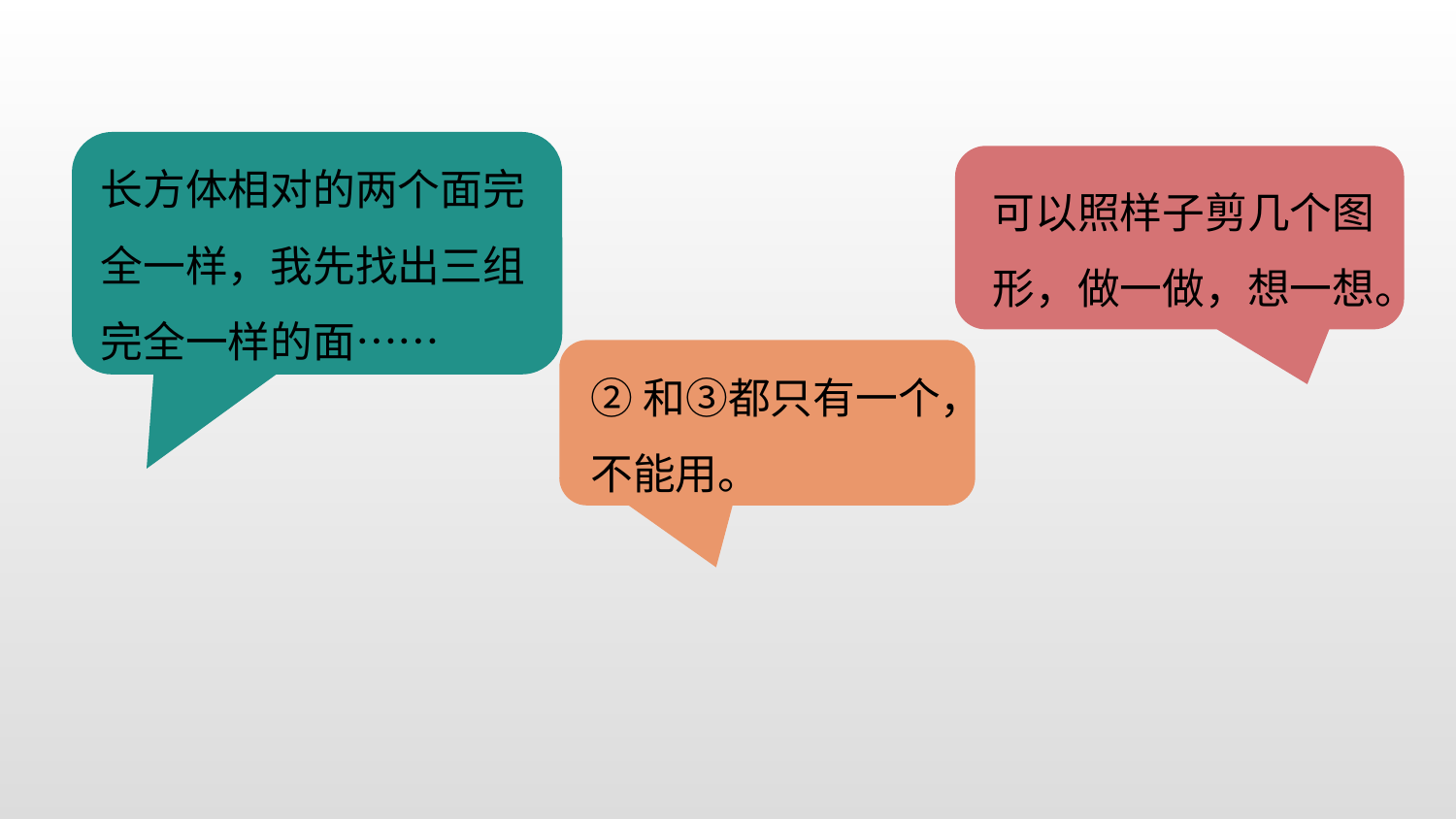

长方体相对的两个面完全一样，我先找出三组完全一样的面……

可以照样子剪几个图形，做一做，想一想。

②和③都只有一个，不能用。